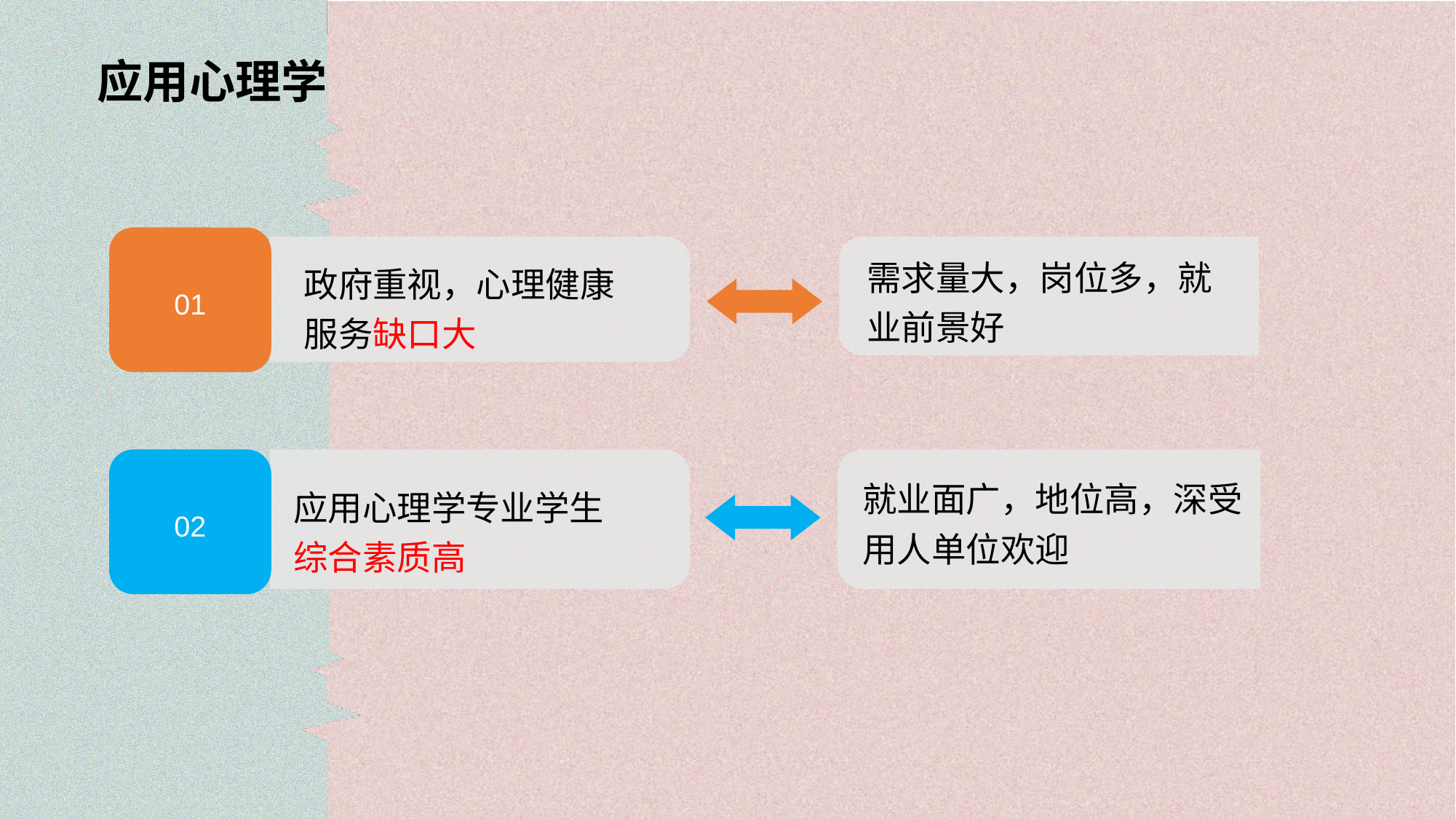

应用心理学
01

需求量大，岗位多，就业前景好
政府重视，心理健康服务缺口大

02

就业面广，地位高，深受用人单位欢迎
应用心理学专业学生综合素质高